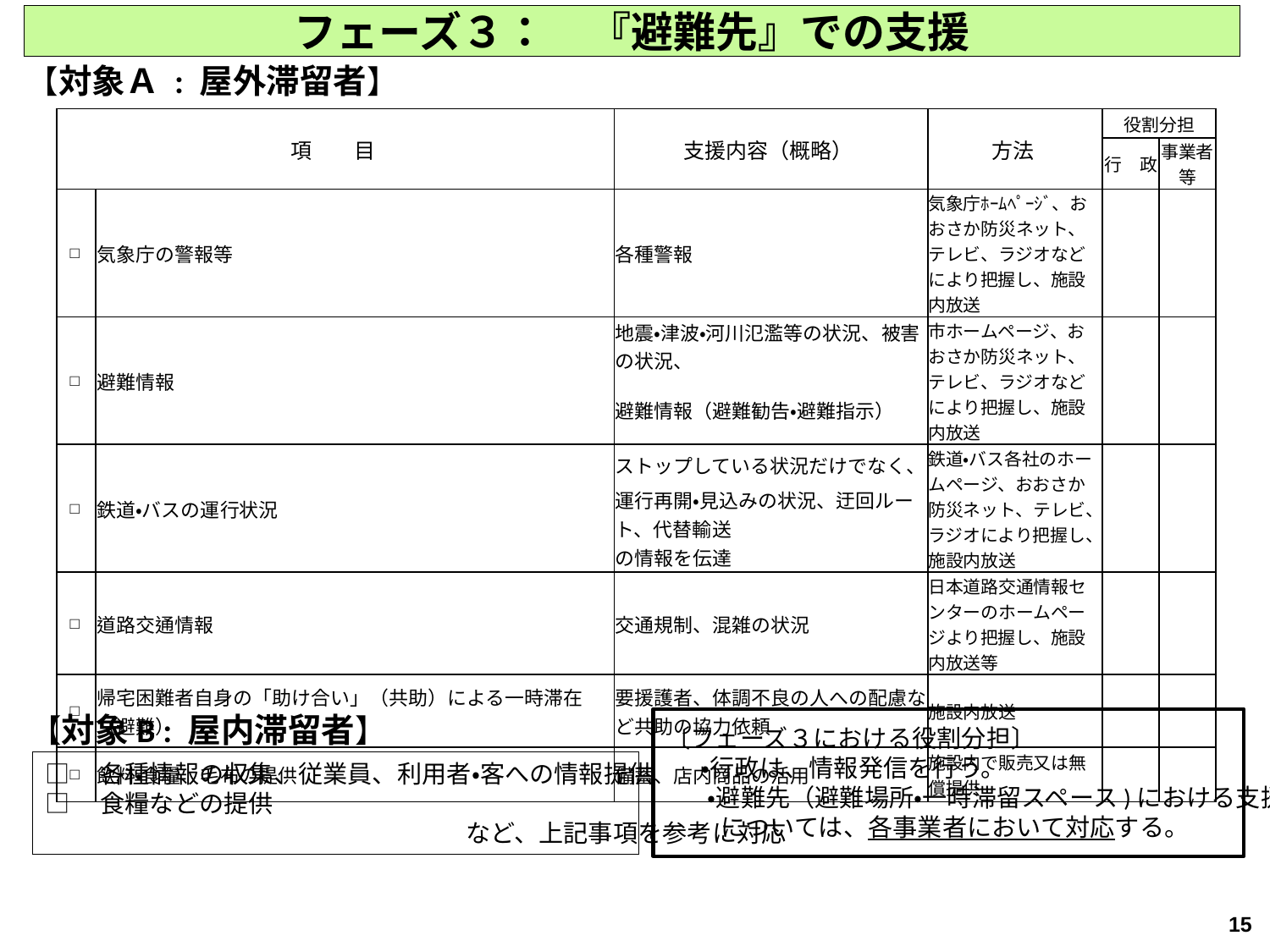

# フェーズ３：　『避難先』での支援
【対象Ａ : 屋外滞留者】
| 項　　目 |  | 支援内容（概略） | 方法 | 役割分担 |  |
| --- | --- | --- | --- | --- | --- |
|  |  |  |  | 行　政 | 事業者等 |
| □ | 気象庁の警報等 | 各種警報 | 気象庁ﾎｰﾑﾍﾟｰｼﾞ、おおさか防災ネット、テレビ、ラジオなどにより把握し、施設内放送 |  |  |
| □ | 避難情報 | 地震・津波・河川氾濫等の状況、被害の状況、 | 市ホームページ、おおさか防災ネット、テレビ、ラジオなどにより把握し、施設内放送 |  |  |
|  |  | 避難情報（避難勧告・避難指示） |  |  |  |
| □ | 鉄道・バスの運行状況 | ストップしている状況だけでなく、 | 鉄道・バス各社のホームページ、おおさか防災ネット、テレビ、ラジオにより把握し、施設内放送 |  |  |
|  |  | 運行再開・見込みの状況、迂回ルート、代替輸送 |  |  |  |
|  |  | の情報を伝達 |  |  |  |
| □ | 道路交通情報 | 交通規制、混雑の状況 | 日本道路交通情報センターのホームページより把握し、施設内放送等 |  |  |
| □ | 帰宅困難者自身の「助け合い」（共助）による一時滞在（避難） | 要援護者、体調不良の人への配慮など共助の協力依頼 | 施設内放送 |  |  |
| □ | 飲料・食糧、毛布の提供 | 備蓄、店内商品の活用 | 施設内で販売又は無償提供 |  |  |
【対象B : 屋内滞留者】
〔フェーズ３における役割分担〕
　  ・行政は、情報発信を行う。
  　・避難先（避難場所・一時滞留スペース)における支援
　　 については、各事業者において対応する。
□　各種情報の収集、従業員、利用者・客への情報提供
□　食糧などの提供
　　　　　　　　　　　　　　　　　など、上記事項を参考に対応

15